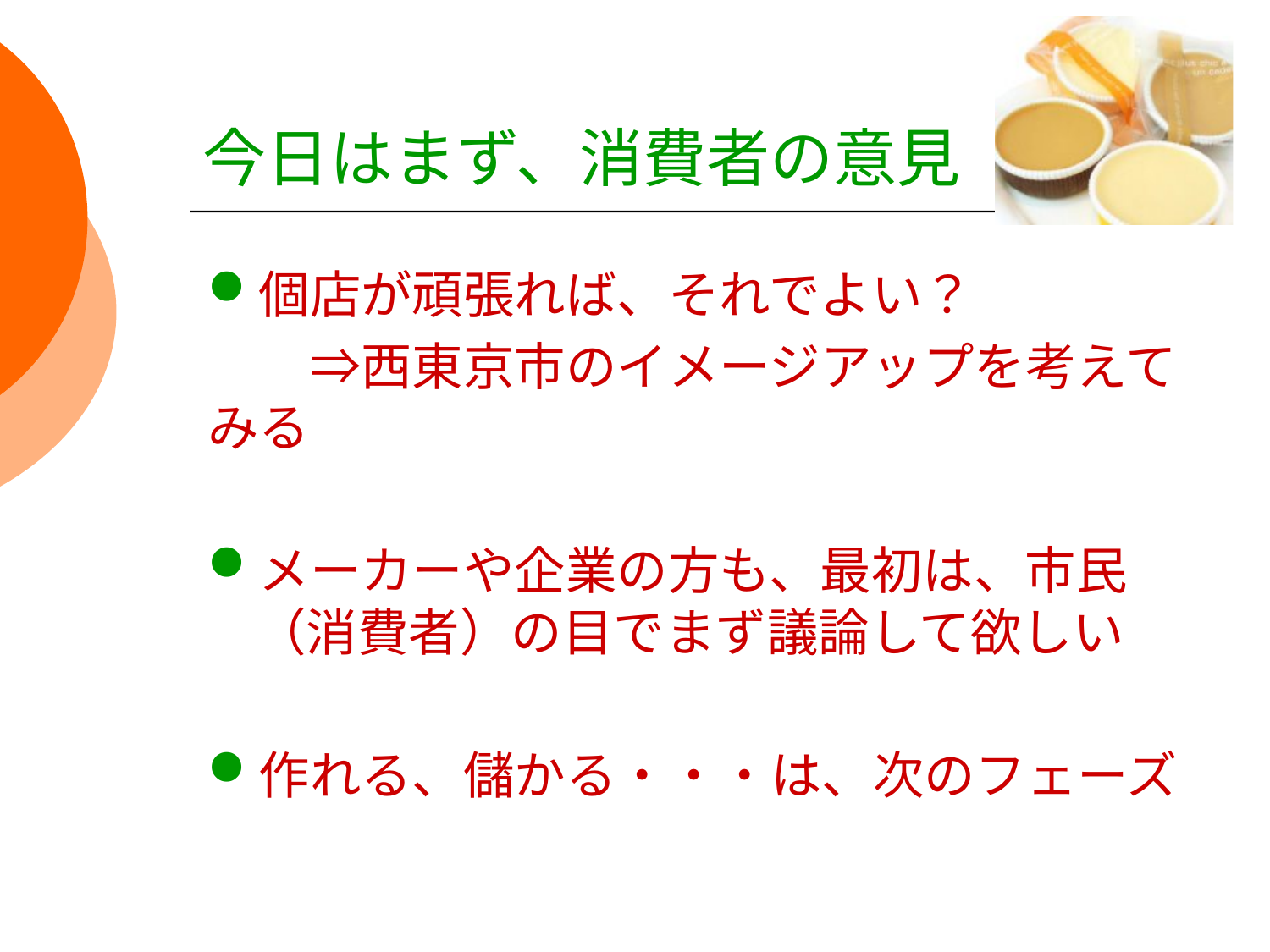

# 今日はまず、消費者の意見
個店が頑張れば、それでよい？
　　⇒西東京市のイメージアップを考えてみる

メーカーや企業の方も、最初は、市民（消費者）の目でまず議論して欲しい

作れる、儲かる・・・は、次のフェーズ